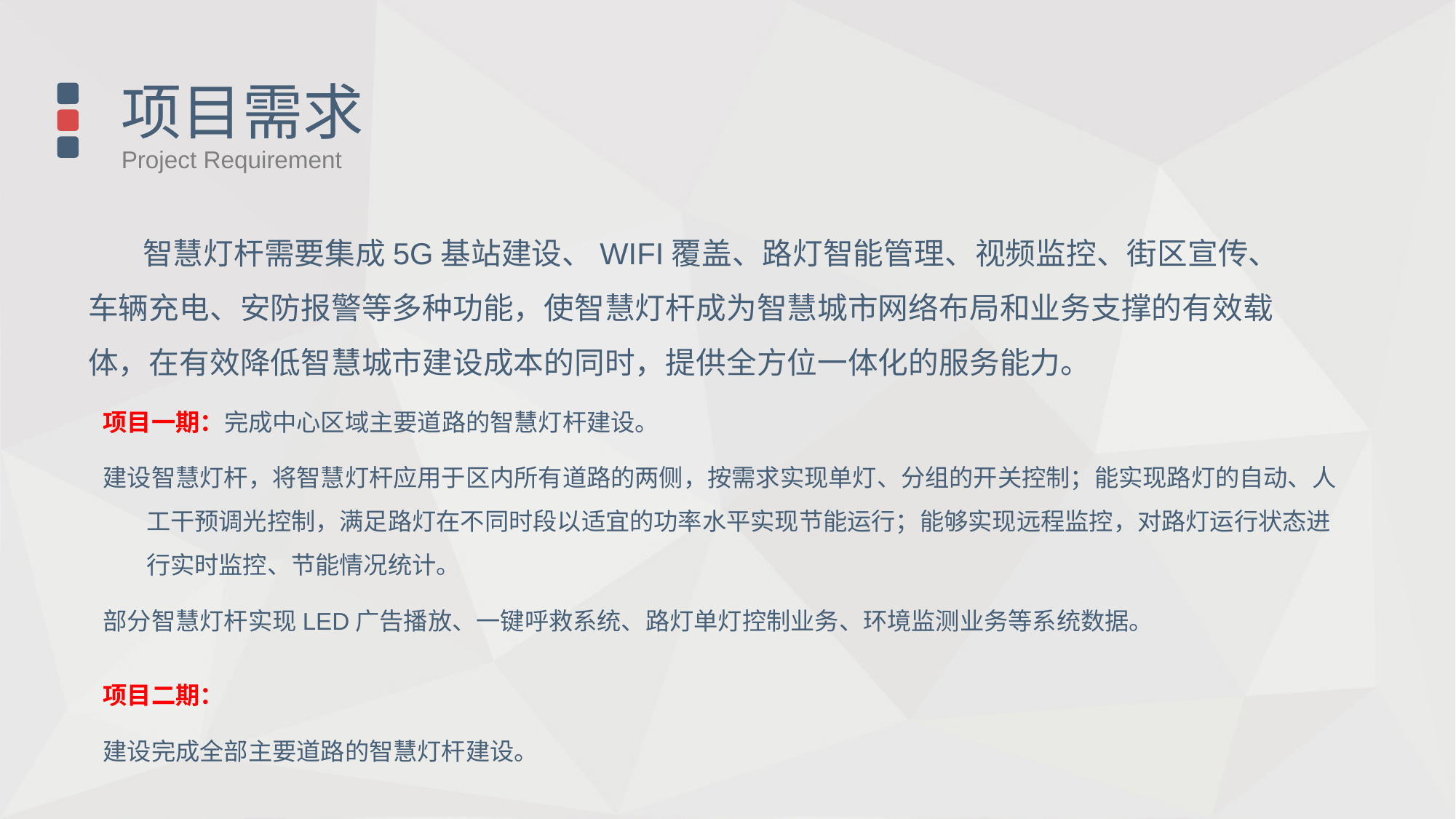

项目需求
Project Requirement
       智慧灯杆需要集成5G基站建设、WIFI覆盖、路灯智能管理、视频监控、街区宣传、车辆充电、安防报警等多种功能，使智慧灯杆成为智慧城市网络布局和业务支撑的有效载体，在有效降低智慧城市建设成本的同时，提供全方位一体化的服务能力。
项目一期：完成中心区域主要道路的智慧灯杆建设。
建设智慧灯杆，将智慧灯杆应用于区内所有道路的两侧，按需求实现单灯、分组的开关控制；能实现路灯的自动、人工干预调光控制，满足路灯在不同时段以适宜的功率水平实现节能运行；能够实现远程监控，对路灯运行状态进行实时监控、节能情况统计。
部分智慧灯杆实现LED广告播放、一键呼救系统、路灯单灯控制业务、环境监测业务等系统数据。
项目二期：
建设完成全部主要道路的智慧灯杆建设。